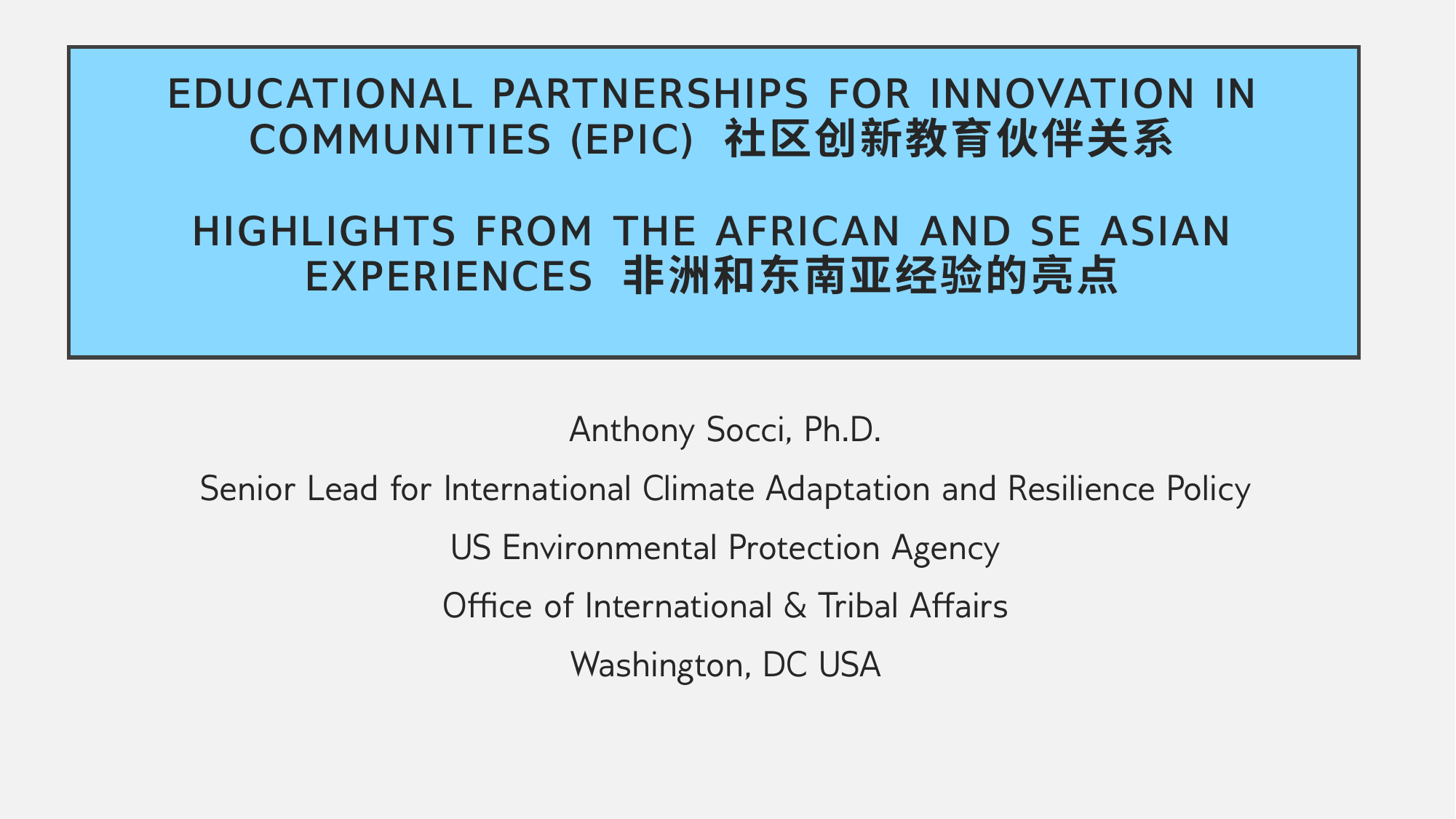

# Educational Partnerships for Innovation in Communities (EPIC) 社区创新教育伙伴关系 Highlights from The African and SE Asian Experiences 非洲和东南亚经验的亮点
Anthony Socci, Ph.D.
Senior Lead for International Climate Adaptation and Resilience Policy
US Environmental Protection Agency
Office of International & Tribal Affairs
Washington, DC USA